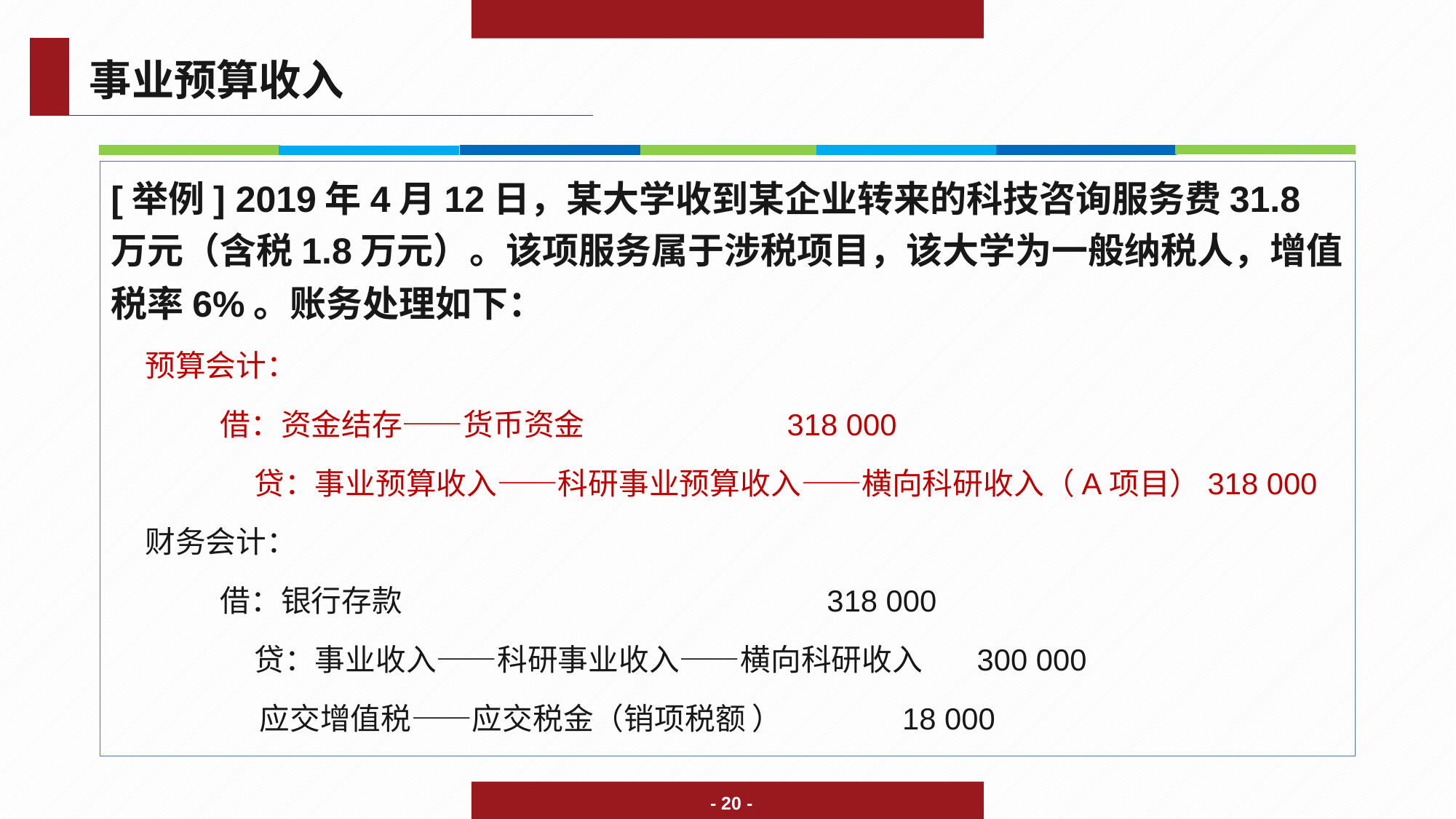

事业预算收入

[举例] 2019年4月12日，某大学收到某企业转来的科技咨询服务费31.8万元（含税1.8万元）。该项服务属于涉税项目，该大学为一般纳税人，增值税率6%。账务处理如下：
    预算会计：
	借：资金结存——货币资金                             318 000
 	    贷：事业预算收入——科研事业预算收入——横向科研收入（A项目）318 000
    财务会计：
	借：银行存款                                                              318 000
   	    贷：事业收入——科研事业收入——横向科研收入       300 000
                     应交增值税——应交税金（销项税额 ）       	   18 000

- 20 -